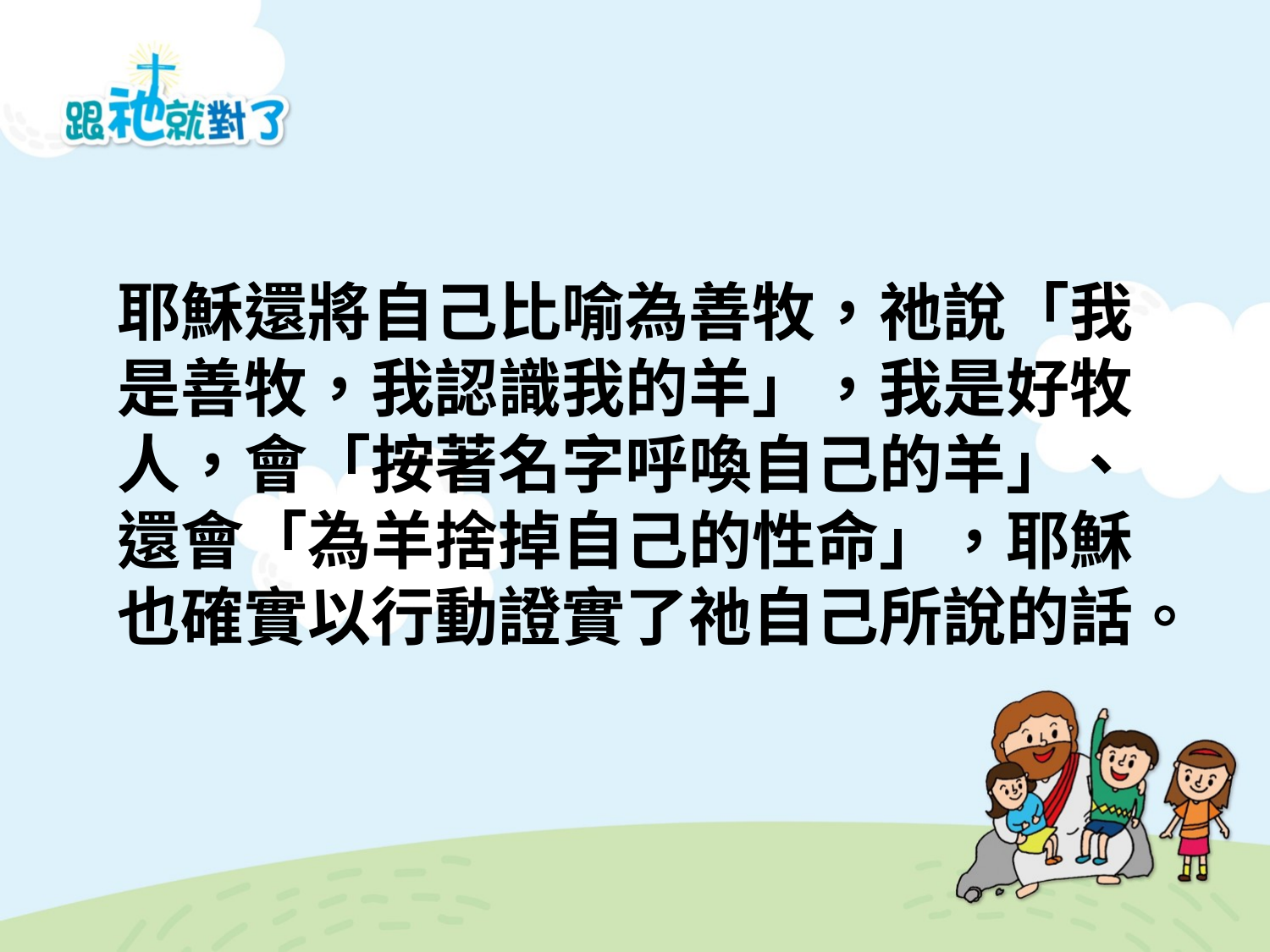

耶穌還將自己比喻為善牧，祂說「我是善牧，我認識我的羊」，我是好牧人，會「按著名字呼喚自己的羊」、還會「為羊捨掉自己的性命」，耶穌也確實以行動證實了祂自己所說的話。